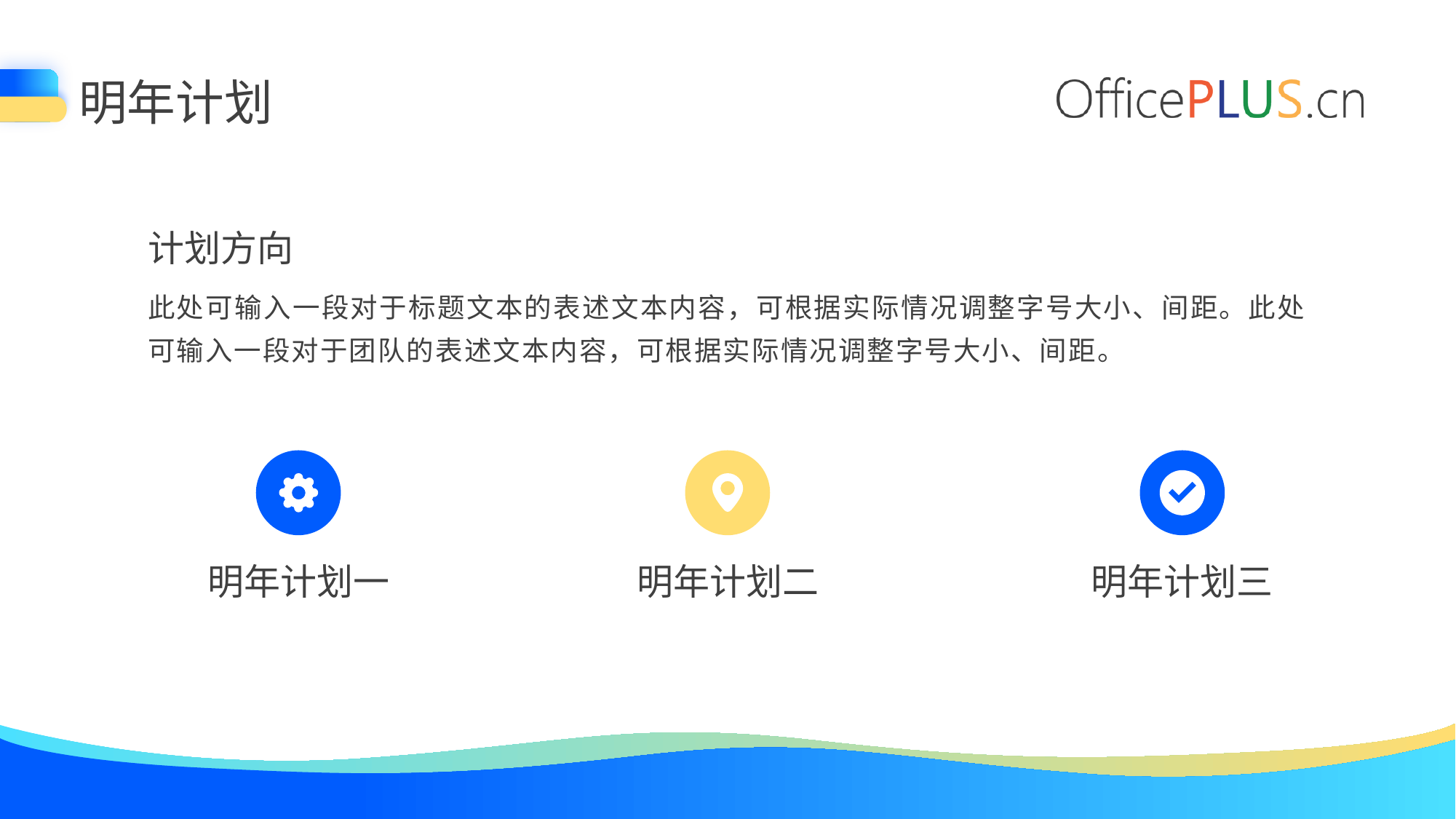

明年计划
计划方向
此处可输入一段对于标题文本的表述文本内容，可根据实际情况调整字号大小、间距。此处可输入一段对于团队的表述文本内容，可根据实际情况调整字号大小、间距。

明年计划一
明年计划二
明年计划三